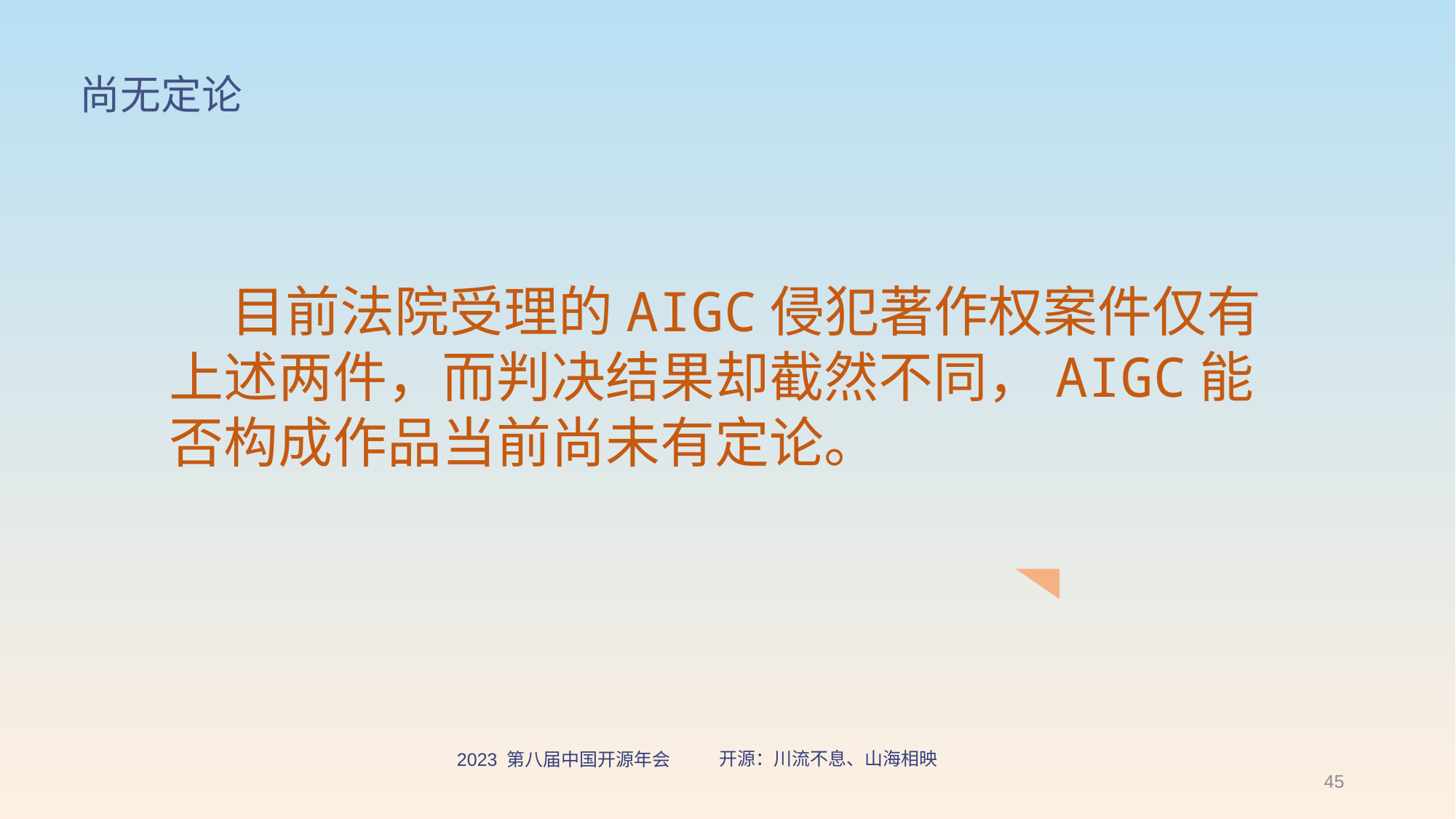

# 尚无定论
    目前法院受理的AIGC侵犯著作权案件仅有上述两件，而判决结果却截然不同，AIGC能否构成作品当前尚未有定论。

45